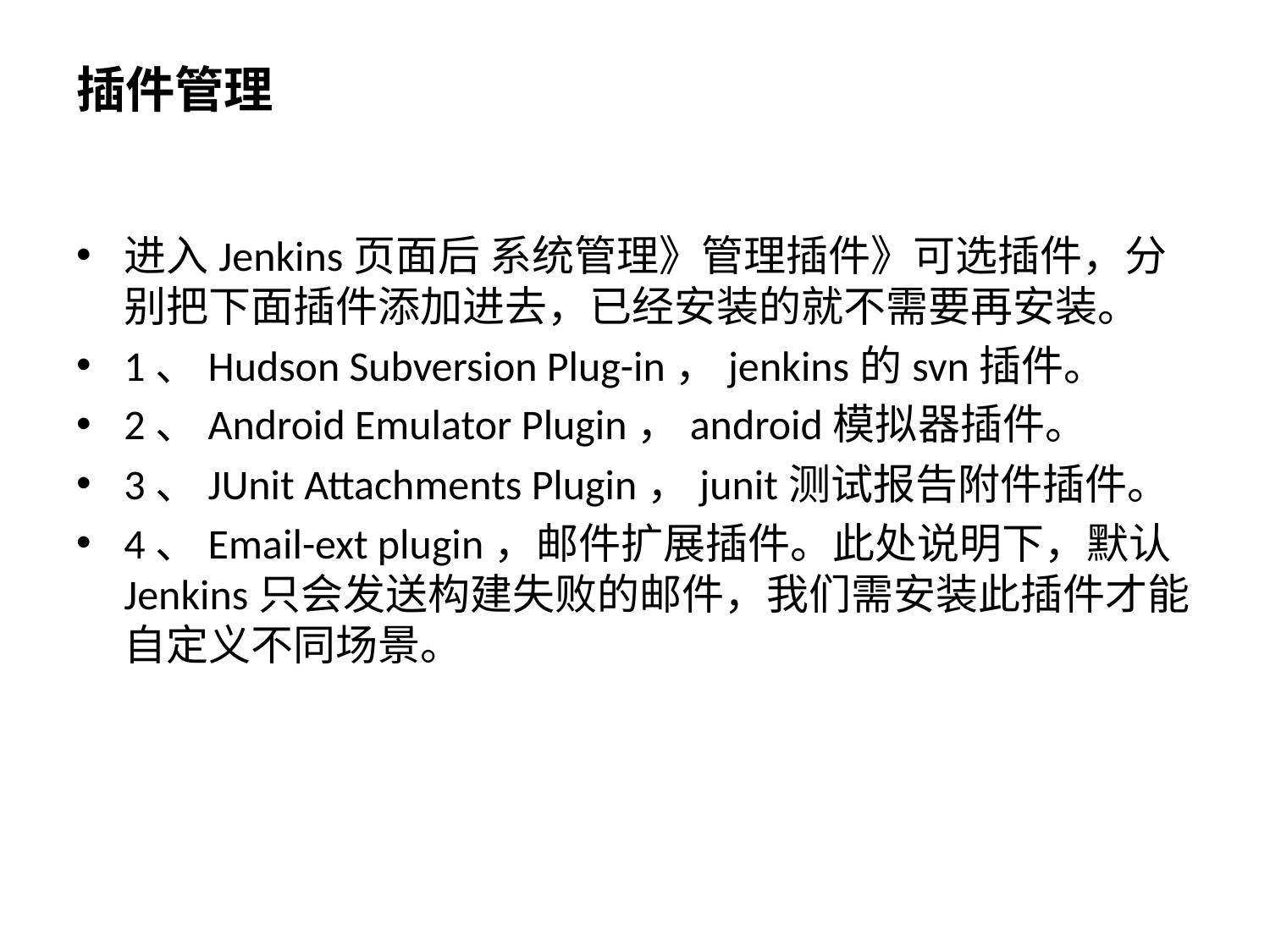

# 插件管理
进入Jenkins页面后 系统管理》管理插件》可选插件，分别把下面插件添加进去，已经安装的就不需要再安装。
1、Hudson Subversion Plug-in，jenkins的svn插件。
2、Android Emulator Plugin，android模拟器插件。
3、JUnit Attachments Plugin，junit测试报告附件插件。
4、Email-ext plugin，邮件扩展插件。此处说明下，默认Jenkins只会发送构建失败的邮件，我们需安装此插件才能自定义不同场景。